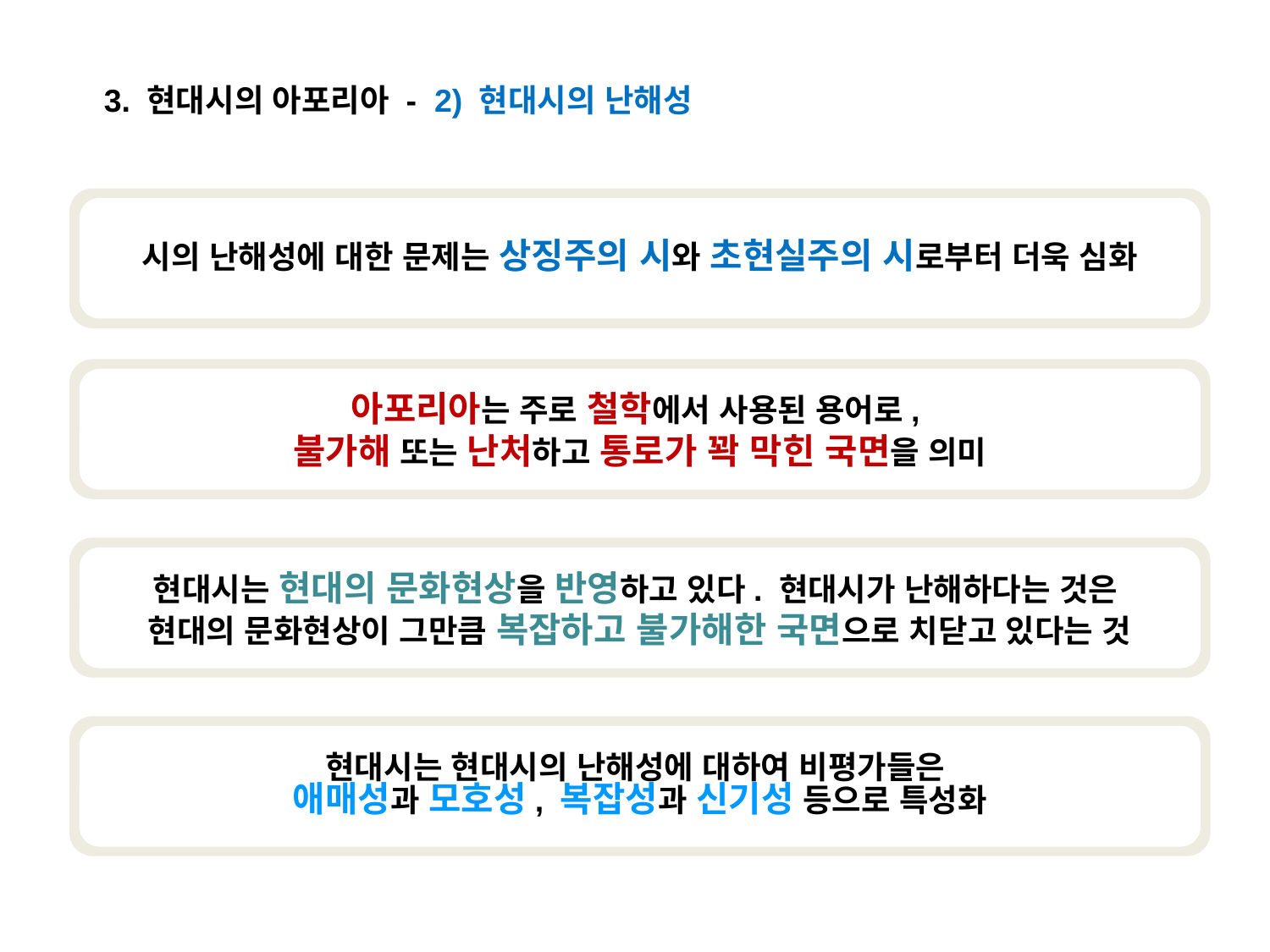

3. 현대시의 아포리아 -  2) 현대시의 난해성

시의 난해성에 대한 문제는 상징주의 시와 초현실주의 시로부터 더욱 심화

아포리아는 주로 철학에서 사용된 용어로,
불가해 또는 난처하고 통로가 꽉 막힌 국면을 의미

현대시는 현대의 문화현상을 반영하고 있다. 현대시가 난해하다는 것은
현대의 문화현상이 그만큼 복잡하고 불가해한 국면으로 치닫고 있다는 것

현대시는 현대시의 난해성에 대하여 비평가들은
애매성과 모호성, 복잡성과 신기성 등으로 특성화